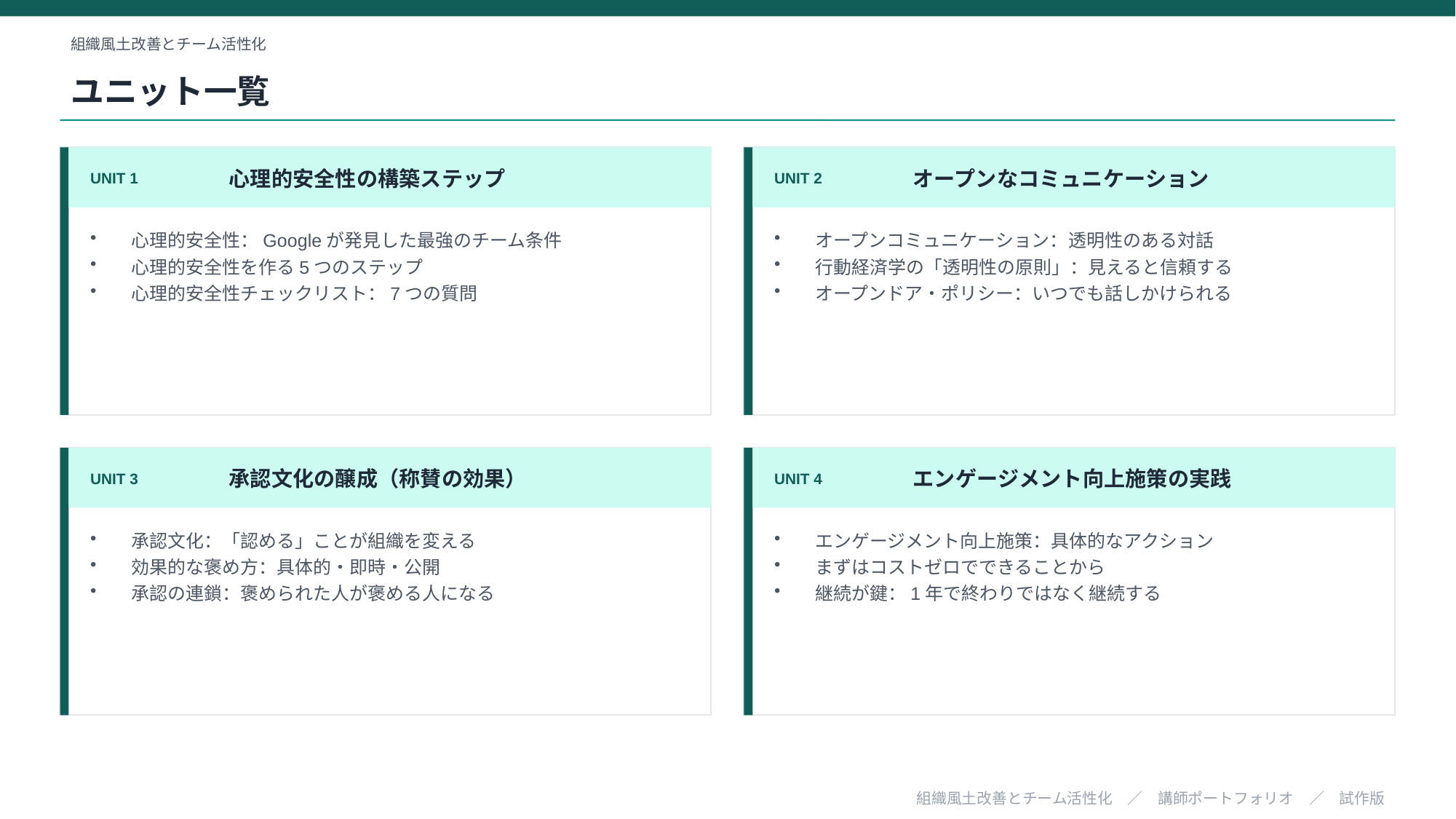

組織風土改善とチーム活性化
ユニット一覧

UNIT 1
心理的安全性の構築ステップ
UNIT 2
オープンなコミュニケーション
心理的安全性：Googleが発見した最強のチーム条件
心理的安全性を作る5つのステップ
心理的安全性チェックリスト：7つの質問
オープンコミュニケーション：透明性のある対話
行動経済学の「透明性の原則」：見えると信頼する
オープンドア・ポリシー：いつでも話しかけられる

UNIT 3
承認文化の醸成（称賛の効果）
UNIT 4
エンゲージメント向上施策の実践
承認文化：「認める」ことが組織を変える
効果的な褒め方：具体的・即時・公開
承認の連鎖：褒められた人が褒める人になる
エンゲージメント向上施策：具体的なアクション
まずはコストゼロでできることから
継続が鍵：1年で終わりではなく継続する
組織風土改善とチーム活性化　／　講師ポートフォリオ　／　試作版